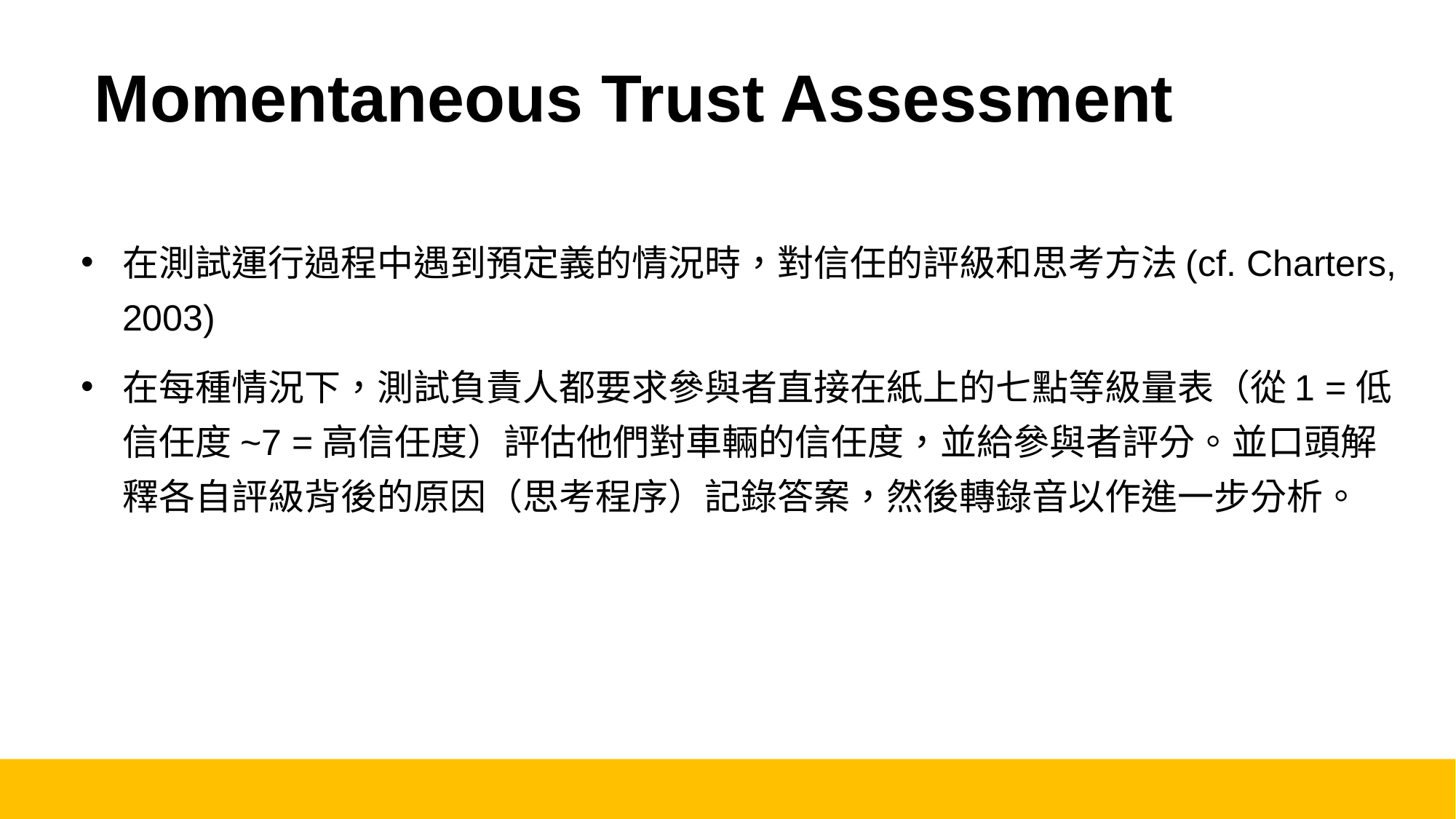

Momentaneous Trust Assessment
在測試運行過程中遇到預定義的情況時，對信任的評級和思考方法(cf. Charters, 2003)
在每種情況下，測試負責人都要求參與者直接在紙上的七點等級量表（從1 =低信任度~7 =高信任度）評估他們對車輛的信任度，並給參與者評分。並口頭解釋各自評級背後的原因（思考程序）記錄答案，然後轉錄音以作進一步分析。

12